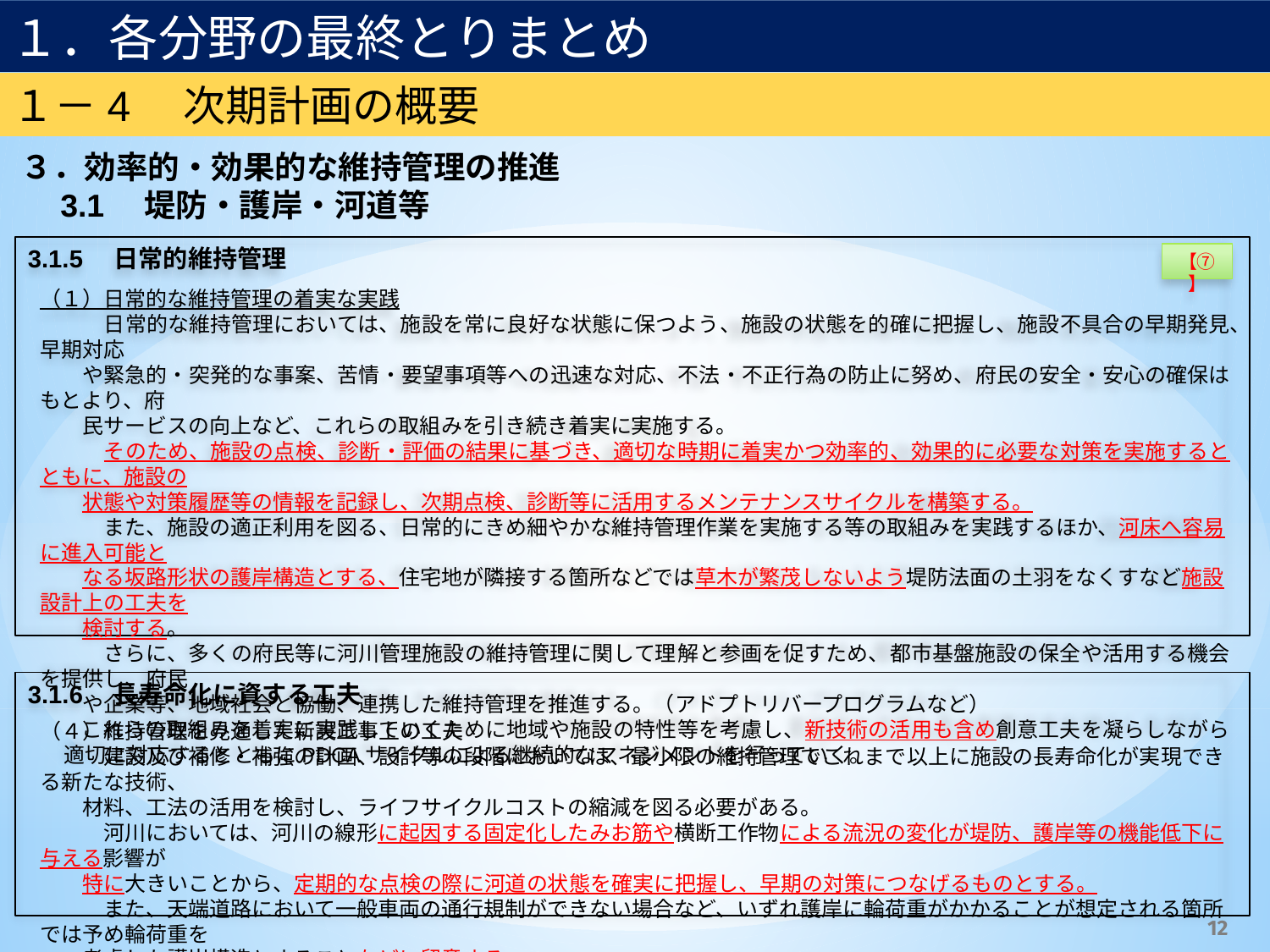

１．各分野の最終とりまとめ
１－4　次期計画の概要
３．効率的・効果的な維持管理の推進
　3.1　堤防・護岸・河道等
3.1.5　日常的維持管理
【⑦】
（１）日常的な維持管理の着実な実践
　　　日常的な維持管理においては、施設を常に良好な状態に保つよう、施設の状態を的確に把握し、施設不具合の早期発見、早期対応
　　や緊急的・突発的な事案、苦情・要望事項等への迅速な対応、不法・不正行為の防止に努め、府民の安全・安心の確保はもとより、府
　　民サービスの向上など、これらの取組みを引き続き着実に実施する。
　　　そのため、施設の点検、診断・評価の結果に基づき、適切な時期に着実かつ効率的、効果的に必要な対策を実施するとともに、施設の
　　状態や対策履歴等の情報を記録し、次期点検、診断等に活用するメンテナンスサイクルを構築する。
　　　また、施設の適正利用を図る、日常的にきめ細やかな維持管理作業を実施する等の取組みを実践するほか、河床へ容易に進入可能と
　　なる坂路形状の護岸構造とする、住宅地が隣接する箇所などでは草木が繁茂しないよう堤防法面の土羽をなくすなど施設設計上の工夫を
　　検討する。
　　　さらに、多くの府民等に河川管理施設の維持管理に関して理解と参画を促すため、都市基盤施設の保全や活用する機会を提供し、府民
　　や企業等、地域社会と協働、連携した維持管理を推進する。（アドプトリバープログラムなど）
これらの取組みを着実に実践していくために地域や施設の特性等を考慮し、新技術の活用も含め創意工夫を凝らしながら適切に対応するとともにPDCAサイクルによる継続的なマネジメントを行っていく。
3.1.6　長寿命化に資する工夫
（４）維持管理を見通した新設工事上の工夫
　　　建設及び補修・補強の計画、設計等の段階においては、最小限の維持管理でこれまで以上に施設の長寿命化が実現できる新たな技術、
　　材料、工法の活用を検討し、ライフサイクルコストの縮減を図る必要がある。
　　　河川においては、河川の線形に起因する固定化したみお筋や横断工作物による流況の変化が堤防、護岸等の機能低下に与える影響が
　　特に大きいことから、定期的な点検の際に河道の状態を確実に把握し、早期の対策につなげるものとする。
　　　また、天端道路において一般車両の通行規制ができない場合など、いずれ護岸に輪荷重がかかることが想定される箇所では予め輪荷重を
　　考慮した護岸構造とすることなどに留意する。
12